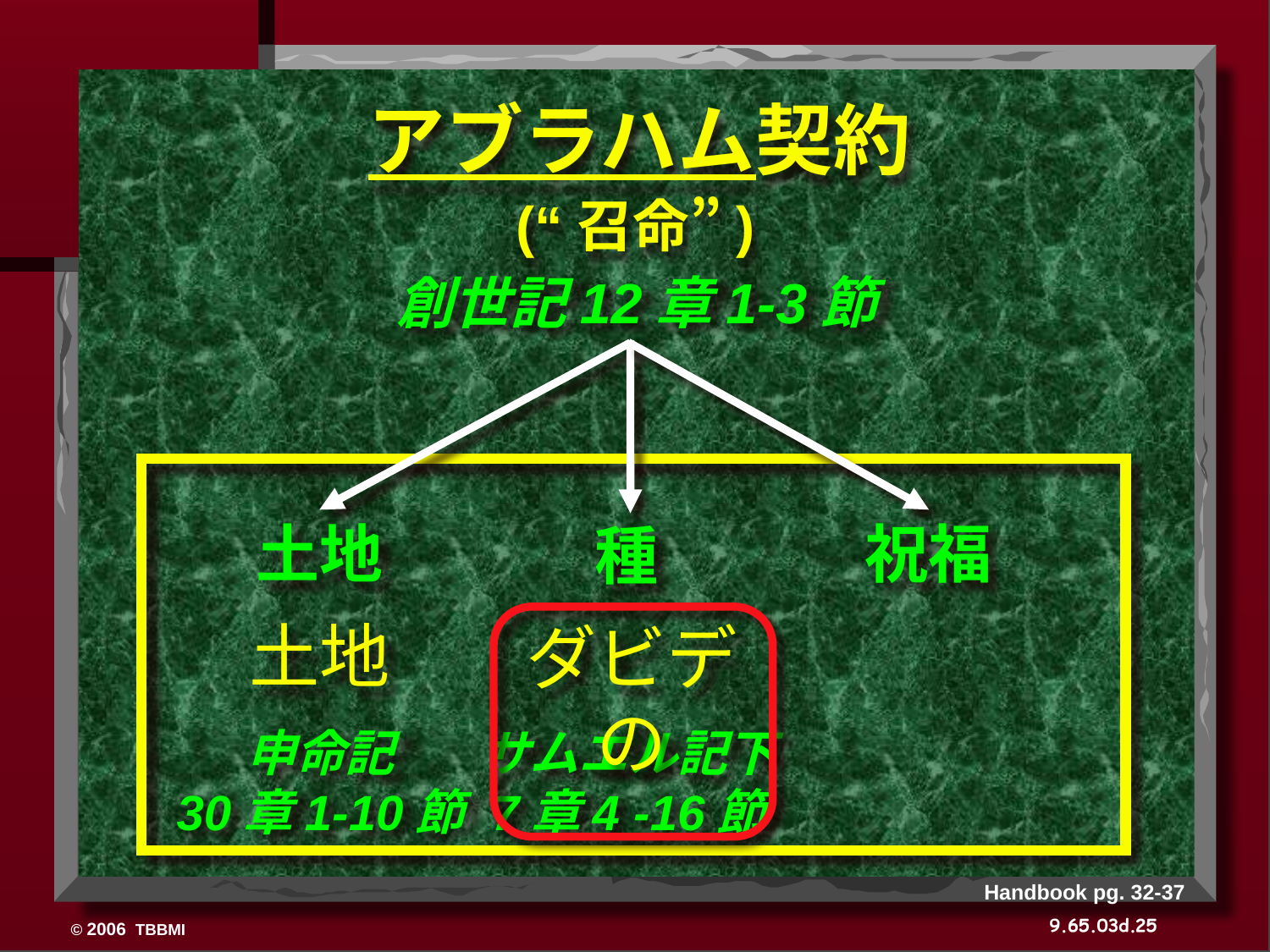

アブラハム契約
(“召命”)
創世記12章1-3節

祝福
土地
種
土地

ダビデの
申命記
30章1-10節
サムエル記下
7章4 -16節
Handbook pg. 32-37
25